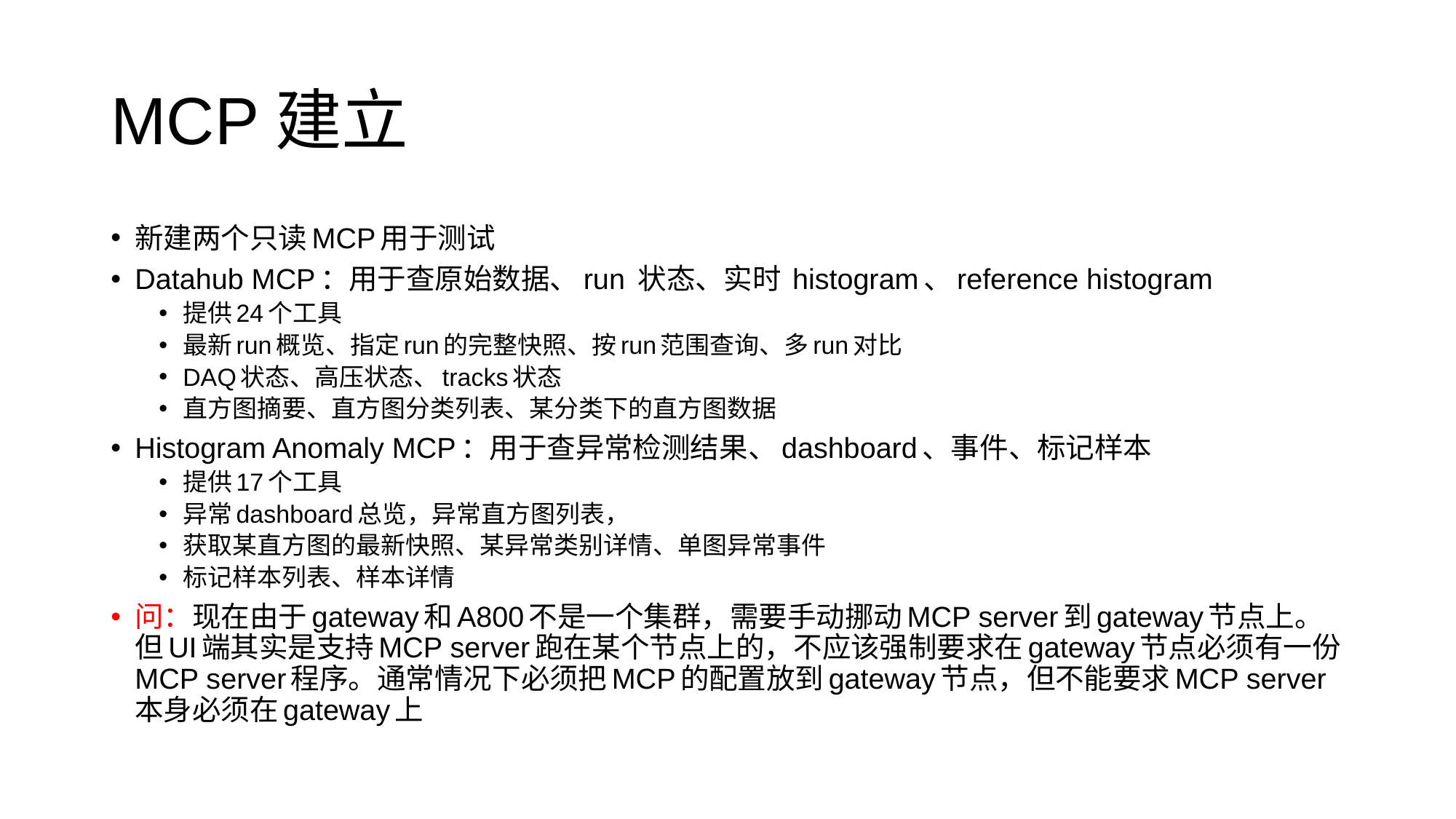

# MCP建立
新建两个只读MCP用于测试
Datahub MCP：用于查原始数据、run 状态、实时 histogram、reference histogram
提供24个工具
最新run概览、指定run的完整快照、按run范围查询、多run对比
DAQ状态、高压状态、tracks状态
直方图摘要、直方图分类列表、某分类下的直方图数据
Histogram Anomaly MCP：用于查异常检测结果、dashboard、事件、标记样本
提供17个工具
异常dashboard总览，异常直方图列表，
获取某直方图的最新快照、某异常类别详情、单图异常事件
标记样本列表、样本详情
问：现在由于gateway和A800不是一个集群，需要手动挪动MCP server到gateway节点上。但UI端其实是支持MCP server跑在某个节点上的，不应该强制要求在gateway节点必须有一份MCP server程序。通常情况下必须把MCP的配置放到gateway节点，但不能要求MCP server本身必须在gateway上